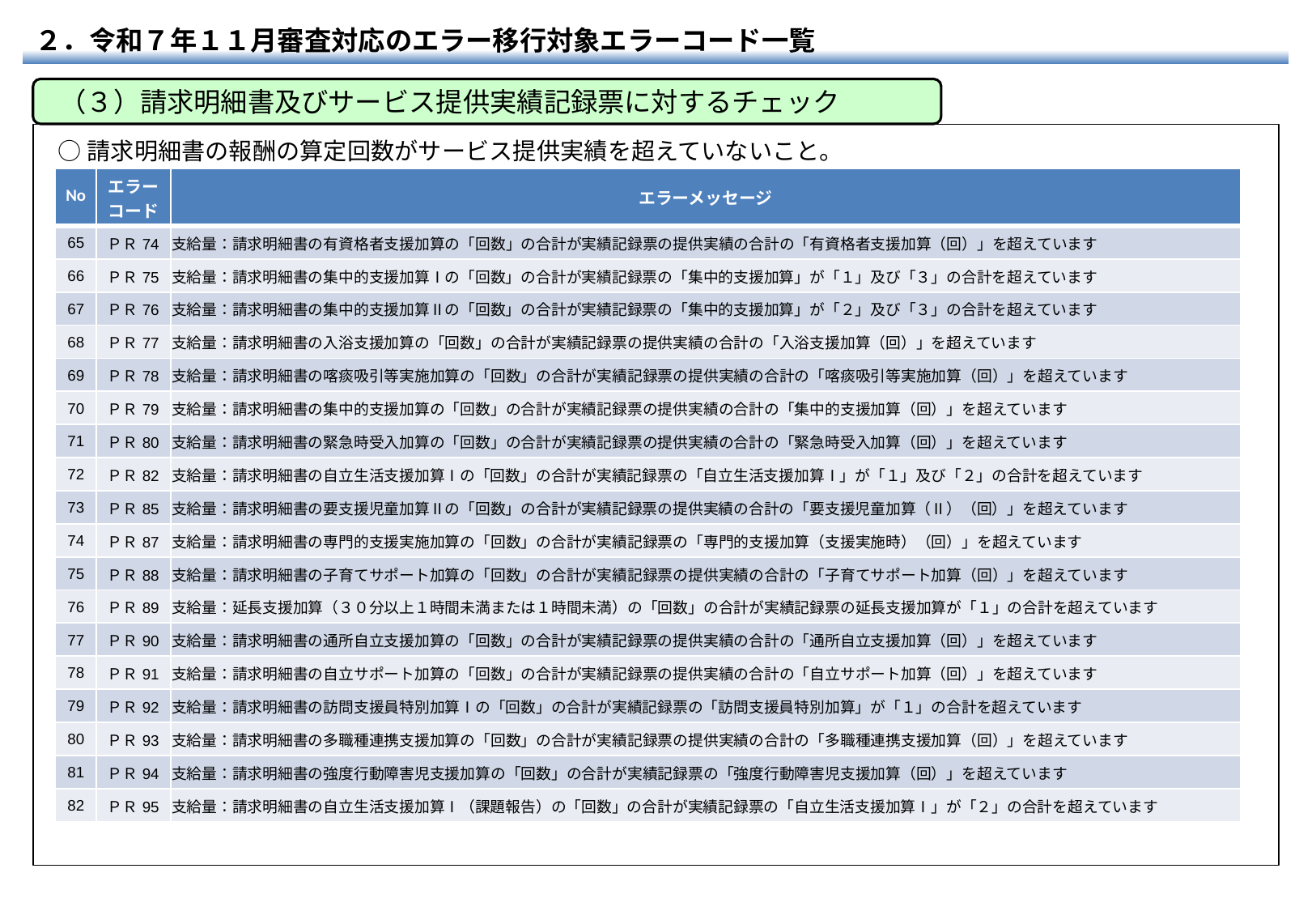

２．令和７年１１月審査対応のエラー移行対象エラーコード一覧
 （３）請求明細書及びサービス提供実績記録票に対するチェック

○請求明細書の報酬の算定回数がサービス提供実績を超えていないこと。

| No | エラー コード | エラーメッセージ |
| --- | --- | --- |
| 65 | ＰＲ74 | 支給量：請求明細書の有資格者支援加算の「回数」の合計が実績記録票の提供実績の合計の「有資格者支援加算（回）」を超えています |
| 66 | ＰＲ75 | 支給量：請求明細書の集中的支援加算Ⅰの「回数」の合計が実績記録票の「集中的支援加算」が「１」及び「３」の合計を超えています |
| 67 | ＰＲ76 | 支給量：請求明細書の集中的支援加算Ⅱの「回数」の合計が実績記録票の「集中的支援加算」が「２」及び「３」の合計を超えています |
| 68 | ＰＲ77 | 支給量：請求明細書の入浴支援加算の「回数」の合計が実績記録票の提供実績の合計の「入浴支援加算（回）」を超えています |
| 69 | ＰＲ78 | 支給量：請求明細書の喀痰吸引等実施加算の「回数」の合計が実績記録票の提供実績の合計の「喀痰吸引等実施加算（回）」を超えています |
| 70 | ＰＲ79 | 支給量：請求明細書の集中的支援加算の「回数」の合計が実績記録票の提供実績の合計の「集中的支援加算（回）」を超えています |
| 71 | ＰＲ80 | 支給量：請求明細書の緊急時受入加算の「回数」の合計が実績記録票の提供実績の合計の「緊急時受入加算（回）」を超えています |
| 72 | ＰＲ82 | 支給量：請求明細書の自立生活支援加算Ⅰの「回数」の合計が実績記録票の「自立生活支援加算Ⅰ」が「１」及び「２」の合計を超えています |
| 73 | ＰＲ85 | 支給量：請求明細書の要支援児童加算Ⅱの「回数」の合計が実績記録票の提供実績の合計の「要支援児童加算（Ⅱ）（回）」を超えています |
| 74 | ＰＲ87 | 支給量：請求明細書の専門的支援実施加算の「回数」の合計が実績記録票の「専門的支援加算（支援実施時）（回）」を超えています |
| 75 | ＰＲ88 | 支給量：請求明細書の子育てサポート加算の「回数」の合計が実績記録票の提供実績の合計の「子育てサポート加算（回）」を超えています |
| 76 | ＰＲ89 | 支給量：延長支援加算（３０分以上１時間未満または１時間未満）の「回数」の合計が実績記録票の延長支援加算が「１」の合計を超えています |
| 77 | ＰＲ90 | 支給量：請求明細書の通所自立支援加算の「回数」の合計が実績記録票の提供実績の合計の「通所自立支援加算（回）」を超えています |
| 78 | ＰＲ91 | 支給量：請求明細書の自立サポート加算の「回数」の合計が実績記録票の提供実績の合計の「自立サポート加算（回）」を超えています |
| 79 | ＰＲ92 | 支給量：請求明細書の訪問支援員特別加算Ⅰの「回数」の合計が実績記録票の「訪問支援員特別加算」が「１」の合計を超えています |
| 80 | ＰＲ93 | 支給量：請求明細書の多職種連携支援加算の「回数」の合計が実績記録票の提供実績の合計の「多職種連携支援加算（回）」を超えています |
| 81 | ＰＲ94 | 支給量：請求明細書の強度行動障害児支援加算の「回数」の合計が実績記録票の「強度行動障害児支援加算（回）」を超えています |
| 82 | ＰＲ95 | 支給量：請求明細書の自立生活支援加算Ⅰ（課題報告）の「回数」の合計が実績記録票の「自立生活支援加算Ⅰ」が「２」の合計を超えています |